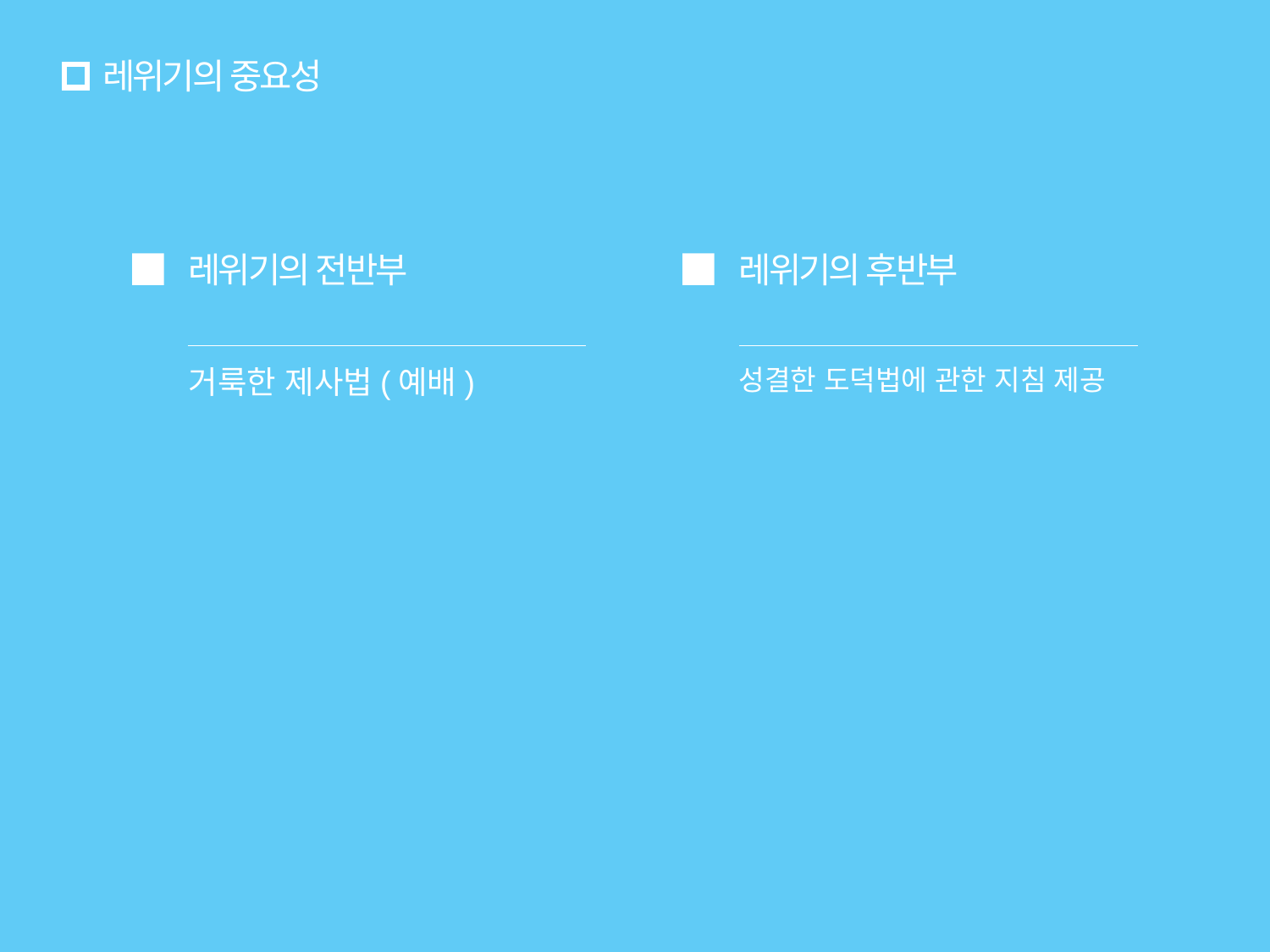

# 레위기의 중요성
레위기의 전반부
레위기의 후반부

거룩한 제사법(예배)
성결한 도덕법에 관한 지침 제공